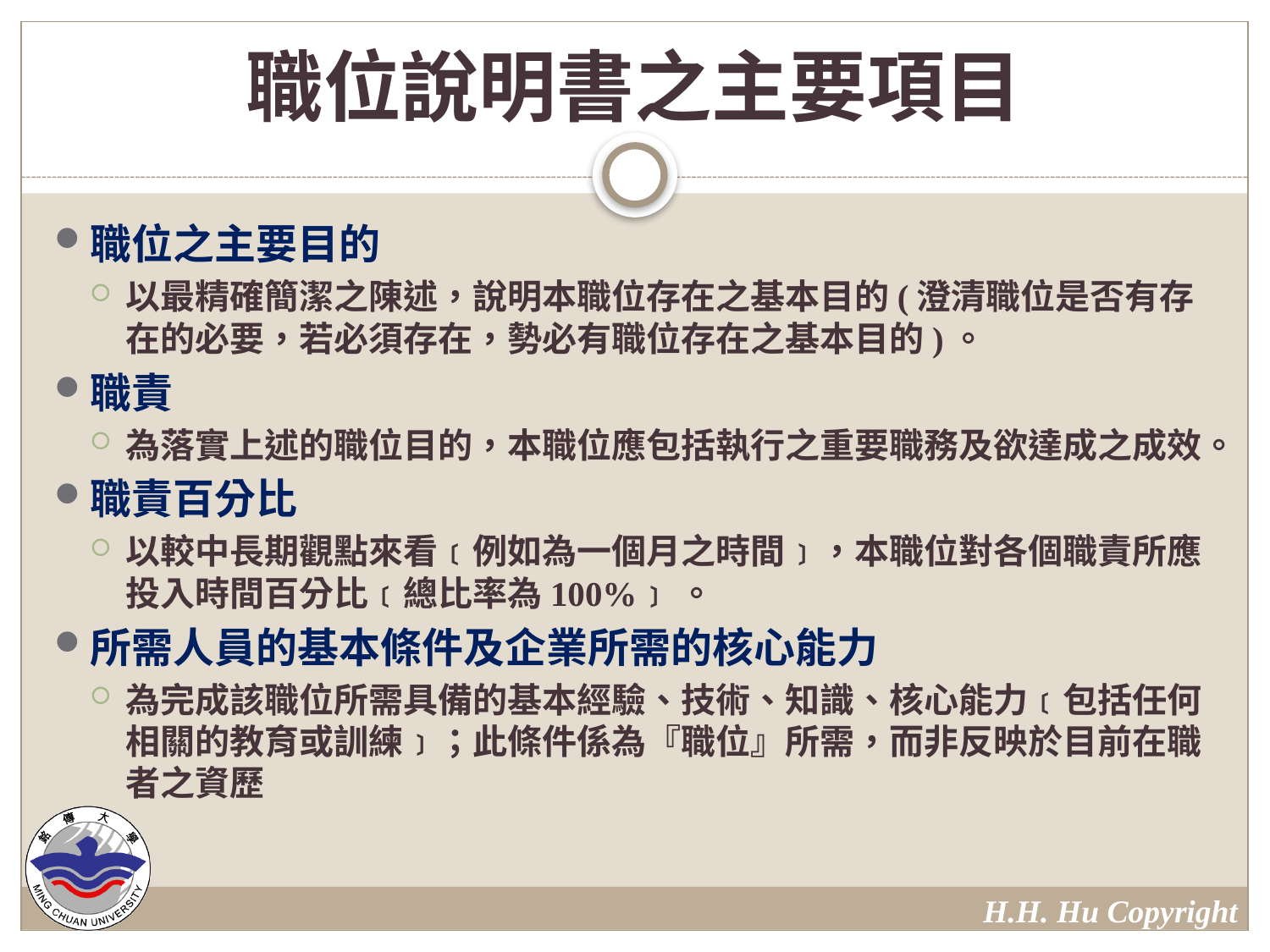

# 職位說明書之主要項目
職位之主要目的
以最精確簡潔之陳述，說明本職位存在之基本目的(澄清職位是否有存在的必要，若必須存在，勢必有職位存在之基本目的)。
職責
為落實上述的職位目的，本職位應包括執行之重要職務及欲達成之成效。
職責百分比
以較中長期觀點來看﹝例如為一個月之時間﹞，本職位對各個職責所應投入時間百分比﹝總比率為100%﹞。
所需人員的基本條件及企業所需的核心能力
為完成該職位所需具備的基本經驗、技術、知識、核心能力﹝包括任何相關的教育或訓練﹞；此條件係為『職位』所需，而非反映於目前在職者之資歷